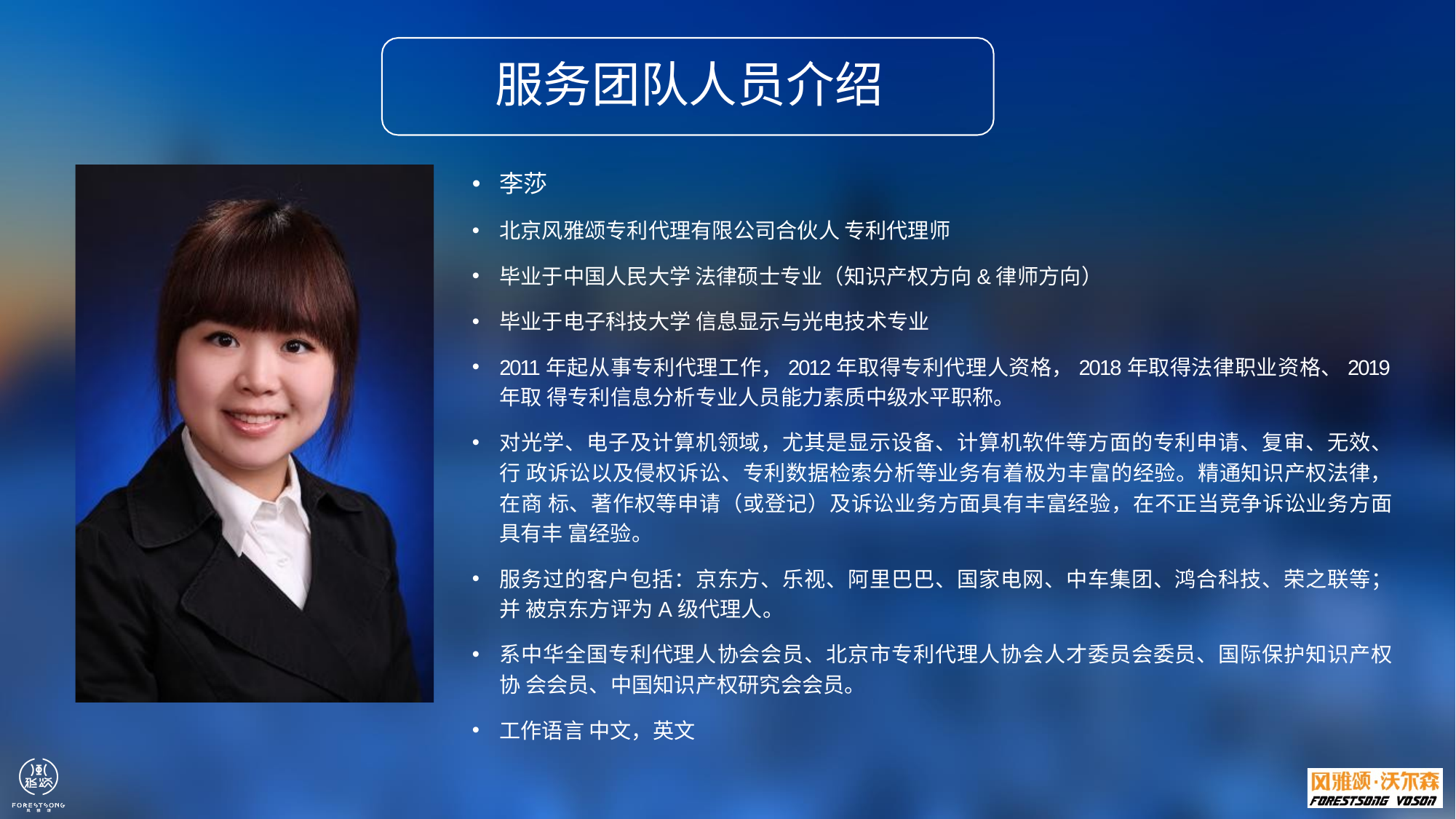

# 服务团队人员介绍

李莎
北京风雅颂专利代理有限公司合伙人专利代理师
毕业于中国人民大学法律硕士专业（知识产权方向&律师方向）
毕业于电子科技大学 信息显示与光电技术专业
2011年起从事专利代理工作，2012年取得专利代理人资格，2018年取得法律职业资格、2019年取 得专利信息分析专业人员能力素质中级水平职称。
对光学、电子及计算机领域，尤其是显示设备、计算机软件等方面的专利申请、复审、无效、行 政诉讼以及侵权诉讼、专利数据检索分析等业务有着极为丰富的经验。精通知识产权法律，在商 标、著作权等申请（或登记）及诉讼业务方面具有丰富经验，在不正当竞争诉讼业务方面具有丰 富经验。
服务过的客户包括：京东方、乐视、阿里巴巴、国家电网、中车集团、鸿合科技、荣之联等；并 被京东方评为A级代理人。
系中华全国专利代理人协会会员、北京市专利代理人协会人才委员会委员、国际保护知识产权协 会会员、中国知识产权研究会会员。
工作语言中文，英文